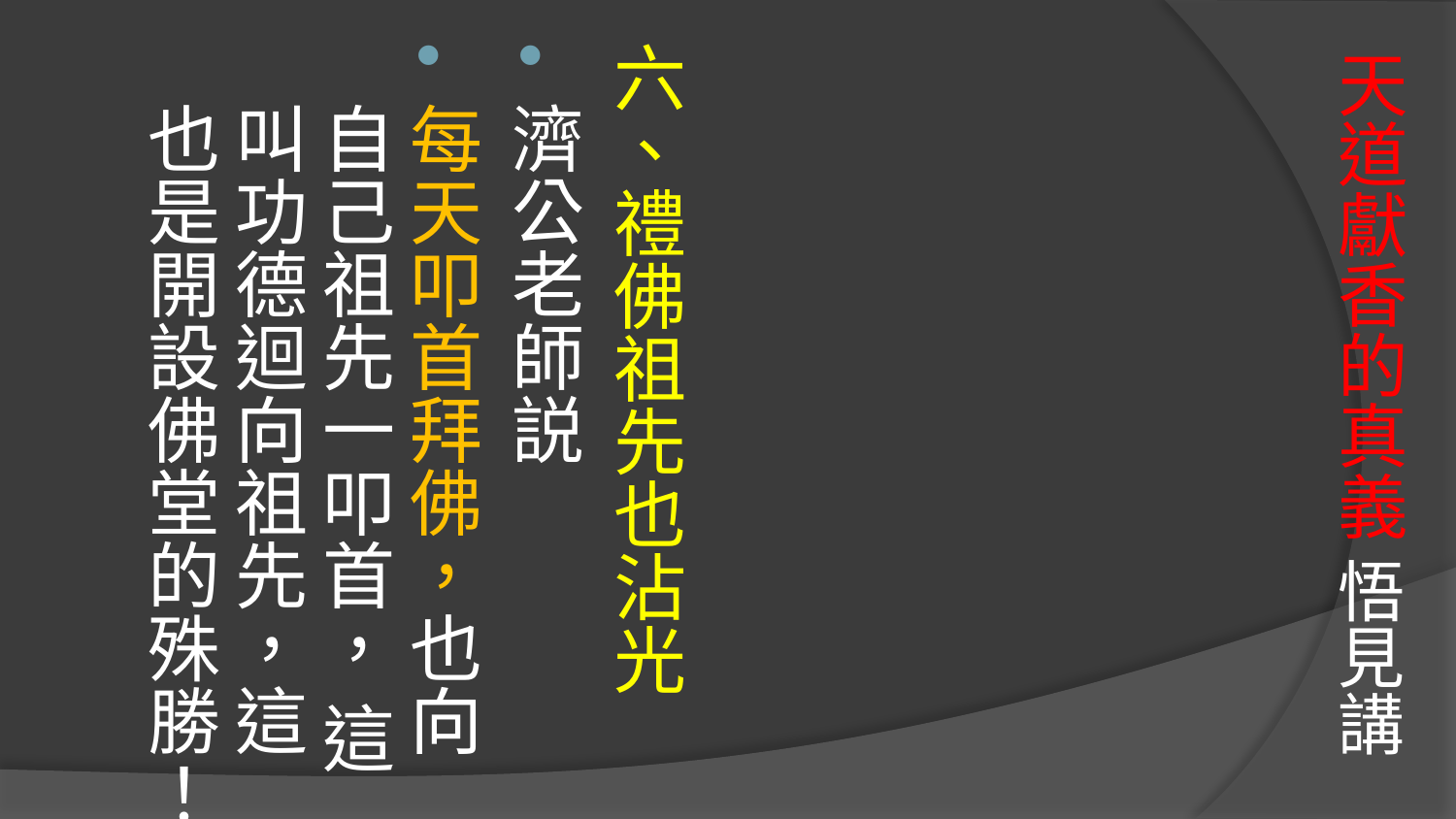

# 天道獻香的真義 悟見講
六、禮佛祖先也沾光
濟公老師説
每天叩首拜佛，也向自己祖先一叩首， 這叫功德迴向祖先，這也是開設佛堂的殊勝！